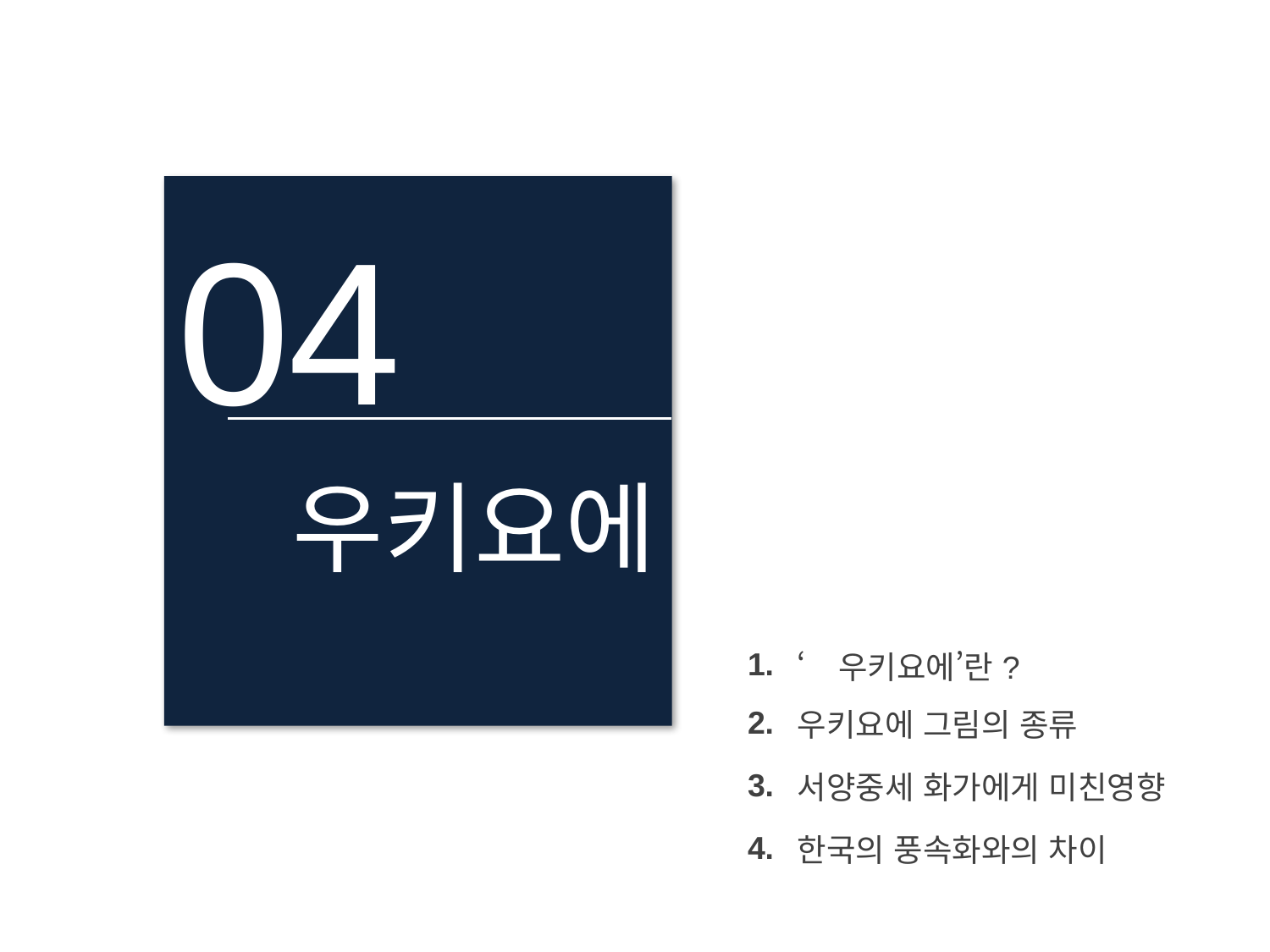

04
우키요에
| 1. | ‘우키요에’란? |
| --- | --- |
| 2. | 우키요에 그림의 종류 |
| 3. | 서양중세 화가에게 미친영향 |
| 4. | 한국의 풍속화와의 차이 |